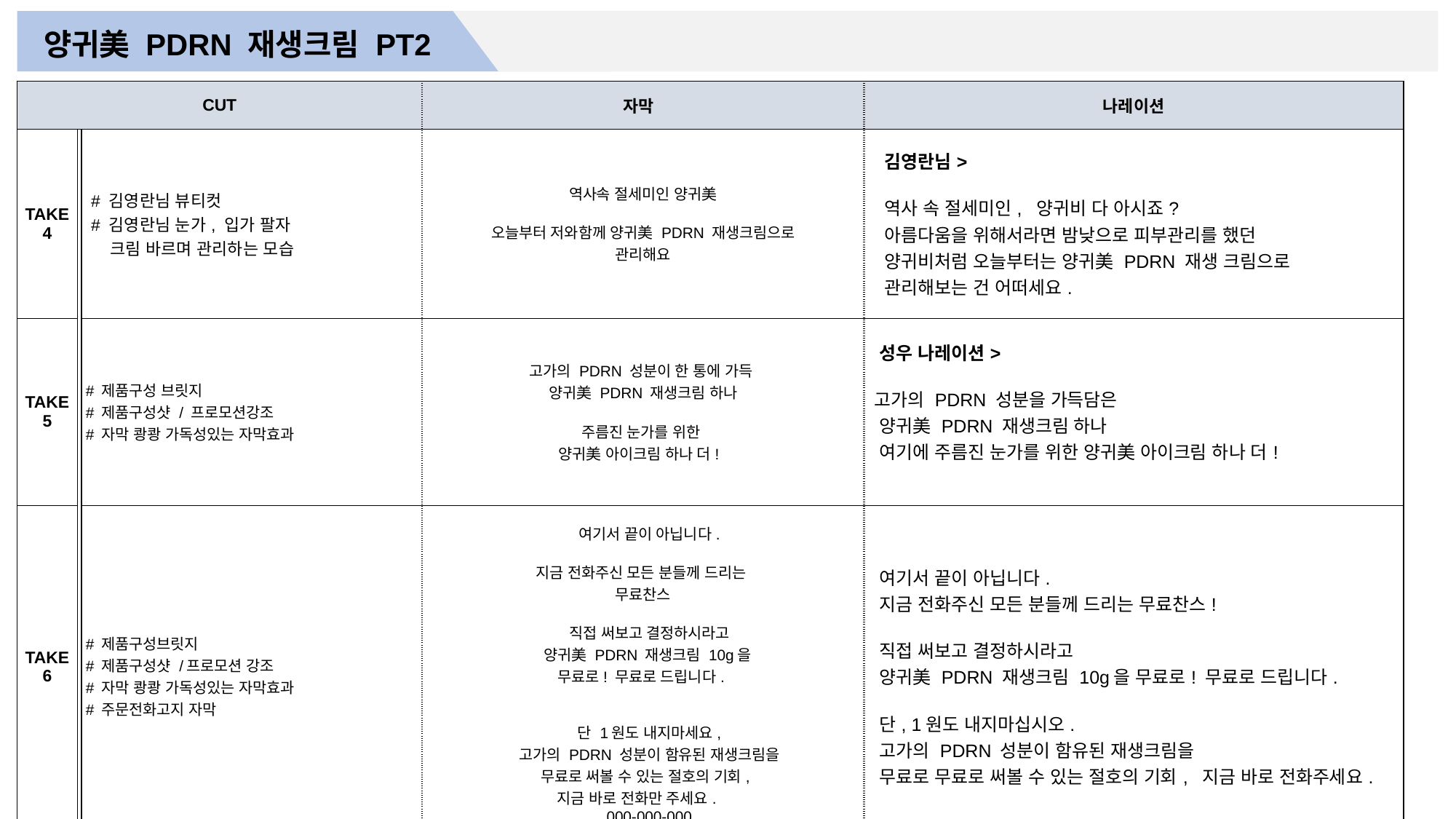

양귀美 PDRN 재생크림 PT2

| CUT |  |  | 자막 | 나레이션 |
| --- | --- | --- | --- | --- |
| TAKE 4 |  | # 김영란님 뷰티컷 # 김영란님 눈가, 입가 팔자 크림 바르며 관리하는 모습 | 역사속 절세미인 양귀美 오늘부터 저와함께 양귀美 PDRN 재생크림으로 관리해요 | 김영란님> 역사 속 절세미인, 양귀비 다 아시죠? 아름다움을 위해서라면 밤낮으로 피부관리를 했던 양귀비처럼 오늘부터는 양귀美 PDRN 재생 크림으로 관리해보는 건 어떠세요. |
| TAKE 5 |  | # 제품구성 브릿지 # 제품구성샷 / 프로모션강조 # 자막 쾅쾅 가독성있는 자막효과 | 고가의 PDRN 성분이 한 통에 가득 양귀美 PDRN 재생크림 하나 주름진 눈가를 위한 양귀美 아이크림 하나 더! | 성우 나레이션> 고가의 PDRN 성분을 가득담은 양귀美 PDRN 재생크림 하나 여기에 주름진 눈가를 위한 양귀美 아이크림 하나 더! |
| TAKE 6 |  | # 제품구성브릿지 # 제품구성샷 /프로모션 강조 # 자막 쾅쾅 가독성있는 자막효과 # 주문전화고지 자막 | 여기서 끝이 아닙니다. 지금 전화주신 모든 분들께 드리는 무료찬스 직접 써보고 결정하시라고 양귀美 PDRN 재생크림 10g을 무료로! 무료로 드립니다. 단 1원도 내지마세요, 고가의 PDRN 성분이 함유된 재생크림을 무료로 써볼 수 있는 절호의 기회, 지금 바로 전화만 주세요. 000-000-000 (주문전화고지 자막) | 여기서 끝이 아닙니다. 지금 전화주신 모든 분들께 드리는 무료찬스! 직접 써보고 결정하시라고 양귀美 PDRN 재생크림 10g을 무료로! 무료로 드립니다. 단, 1원도 내지마십시오. 고가의 PDRN 성분이 함유된 재생크림을 무료로 무료로 써볼 수 있는 절호의 기회, 지금 바로 전화주세요. |